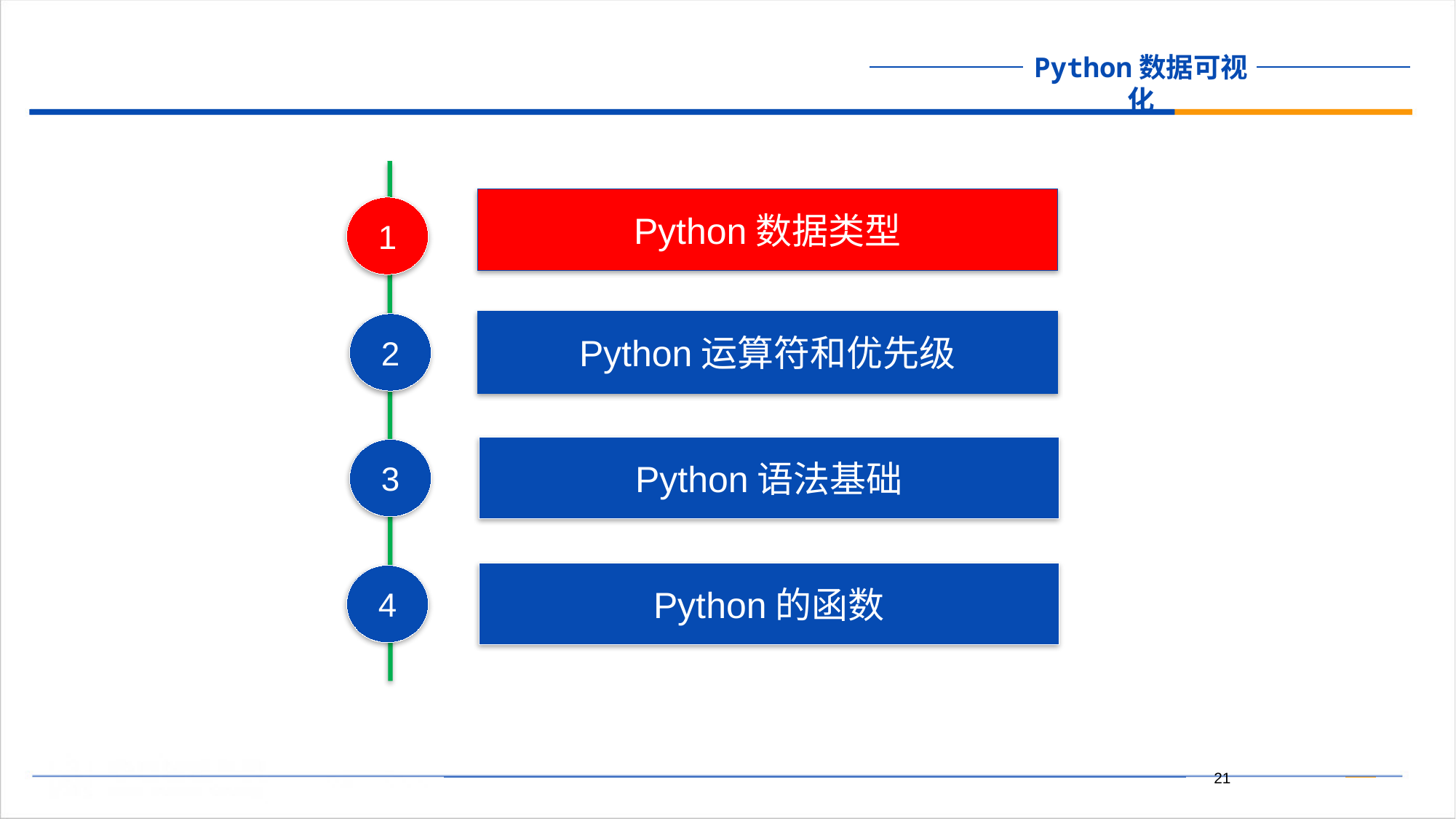

Python数据类型
1
Python运算符和优先级
2
Python语法基础
3
Python的函数
4